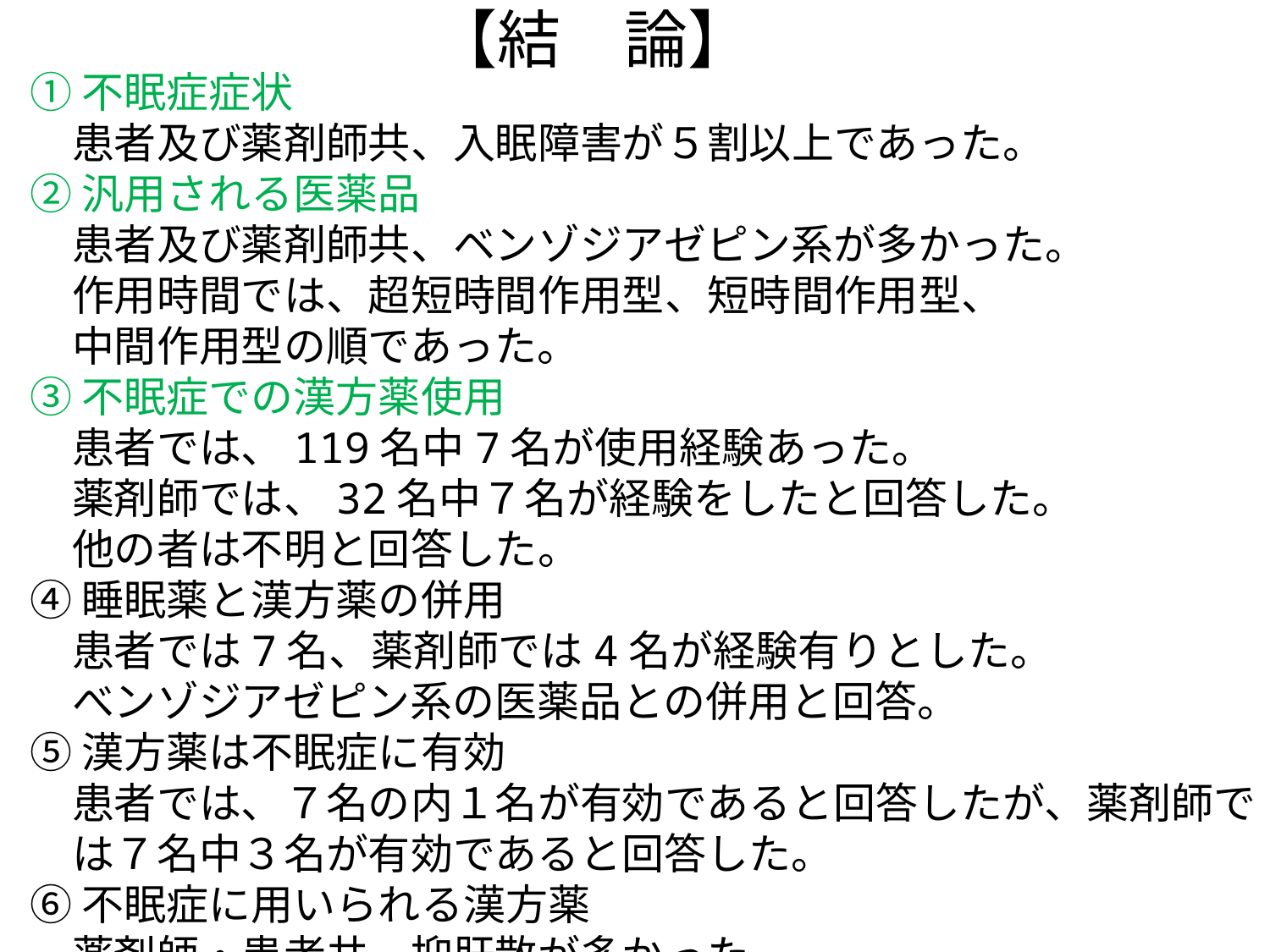

【結　論】
①不眠症症状
　患者及び薬剤師共、入眠障害が５割以上であった。
②汎用される医薬品
　患者及び薬剤師共、ベンゾジアゼピン系が多かった。
　作用時間では、超短時間作用型、短時間作用型、
　中間作用型の順であった。
③不眠症での漢方薬使用
　患者では、119名中7名が使用経験あった。
　薬剤師では、32名中７名が経験をしたと回答した。
　他の者は不明と回答した。
④睡眠薬と漢方薬の併用
　患者では7名、薬剤師では4名が経験有りとした。
　べンゾジアゼピン系の医薬品との併用と回答。
⑤漢方薬は不眠症に有効
　患者では、７名の内１名が有効であると回答したが、薬剤師で
　は７名中３名が有効であると回答した。
⑥不眠症に用いられる漢方薬
　薬剤師・患者共、抑肝散が多かった。